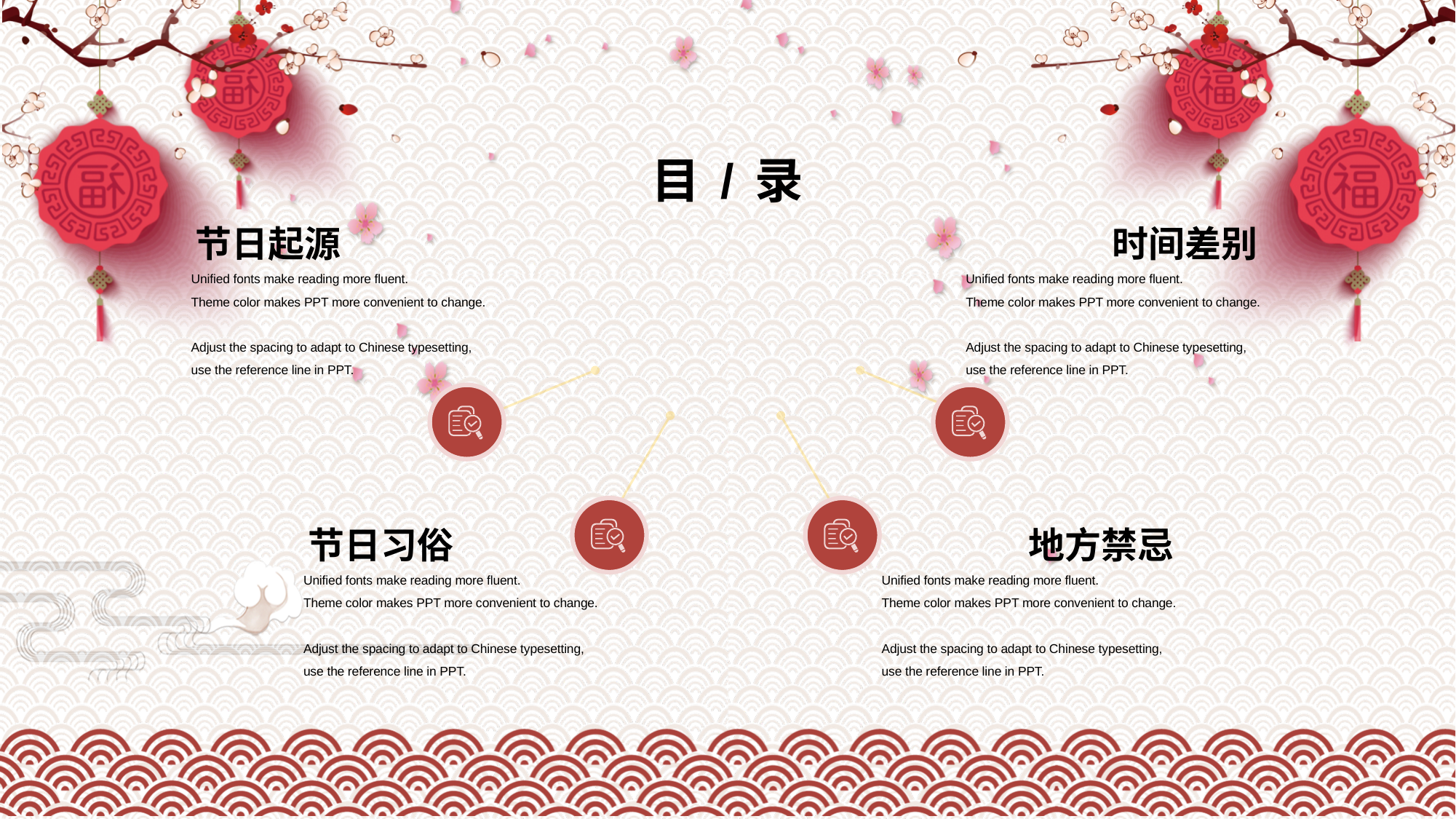

目/录
节日起源
Unified fonts make reading more fluent.
Theme color makes PPT more convenient to change.

Adjust the spacing to adapt to Chinese typesetting, use the reference line in PPT.
时间差别
Unified fonts make reading more fluent.
Theme color makes PPT more convenient to change.

Adjust the spacing to adapt to Chinese typesetting, use the reference line in PPT.

节日习俗
Unified fonts make reading more fluent.
Theme color makes PPT more convenient to change.

Adjust the spacing to adapt to Chinese typesetting, use the reference line in PPT.
地方禁忌
Unified fonts make reading more fluent.
Theme color makes PPT more convenient to change.

Adjust the spacing to adapt to Chinese typesetting, use the reference line in PPT.